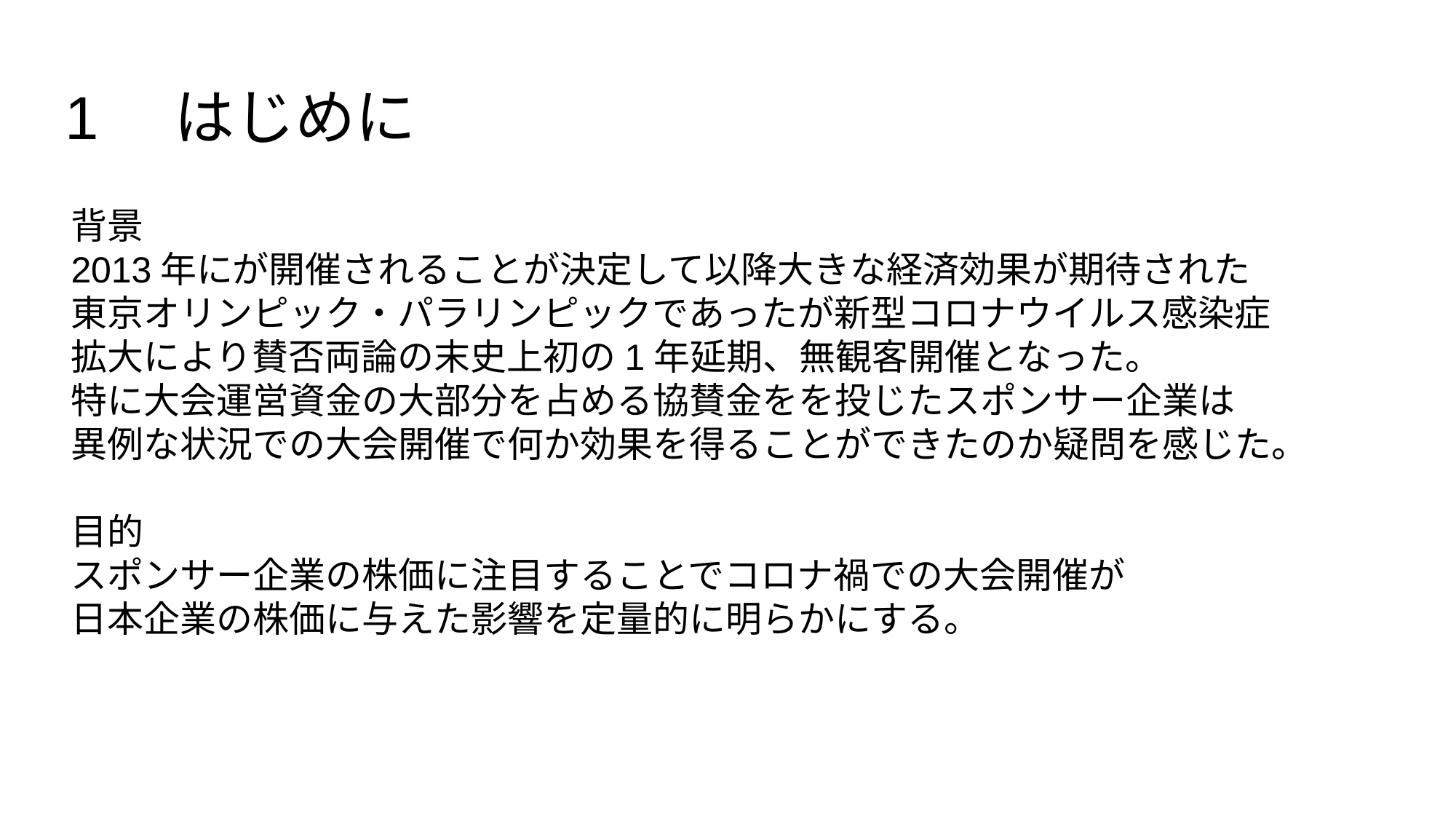

1	はじめに

背景
2013年にが開催されることが決定して以降大きな経済効果が期待された
東京オリンピック・パラリンピックであったが新型コロナウイルス感染症
拡大により賛否両論の末史上初の1年延期、無観客開催となった。
特に大会運営資金の大部分を占める協賛金をを投じたスポンサー企業は
異例な状況での大会開催で何か効果を得ることができたのか疑問を感じた。

目的
スポンサー企業の株価に注目することでコロナ禍での大会開催が
日本企業の株価に与えた影響を定量的に明らかにする。